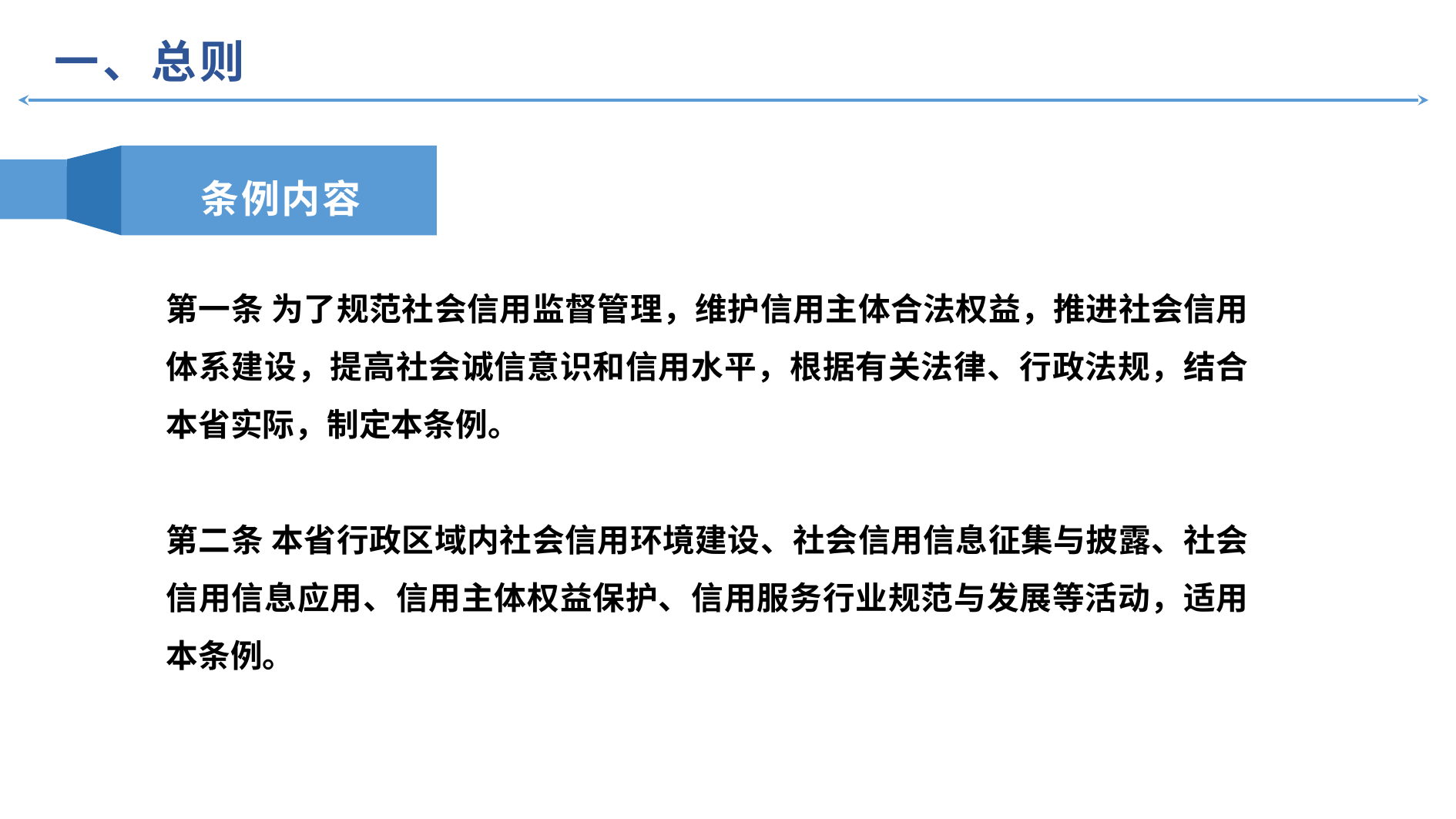

一、总则

条例内容
第一条 为了规范社会信用监督管理，维护信用主体合法权益，推进社会信用体系建设，提高社会诚信意识和信用水平，根据有关法律、行政法规，结合本省实际，制定本条例。

第二条 本省行政区域内社会信用环境建设、社会信用信息征集与披露、社会信用信息应用、信用主体权益保护、信用服务行业规范与发展等活动，适用本条例。